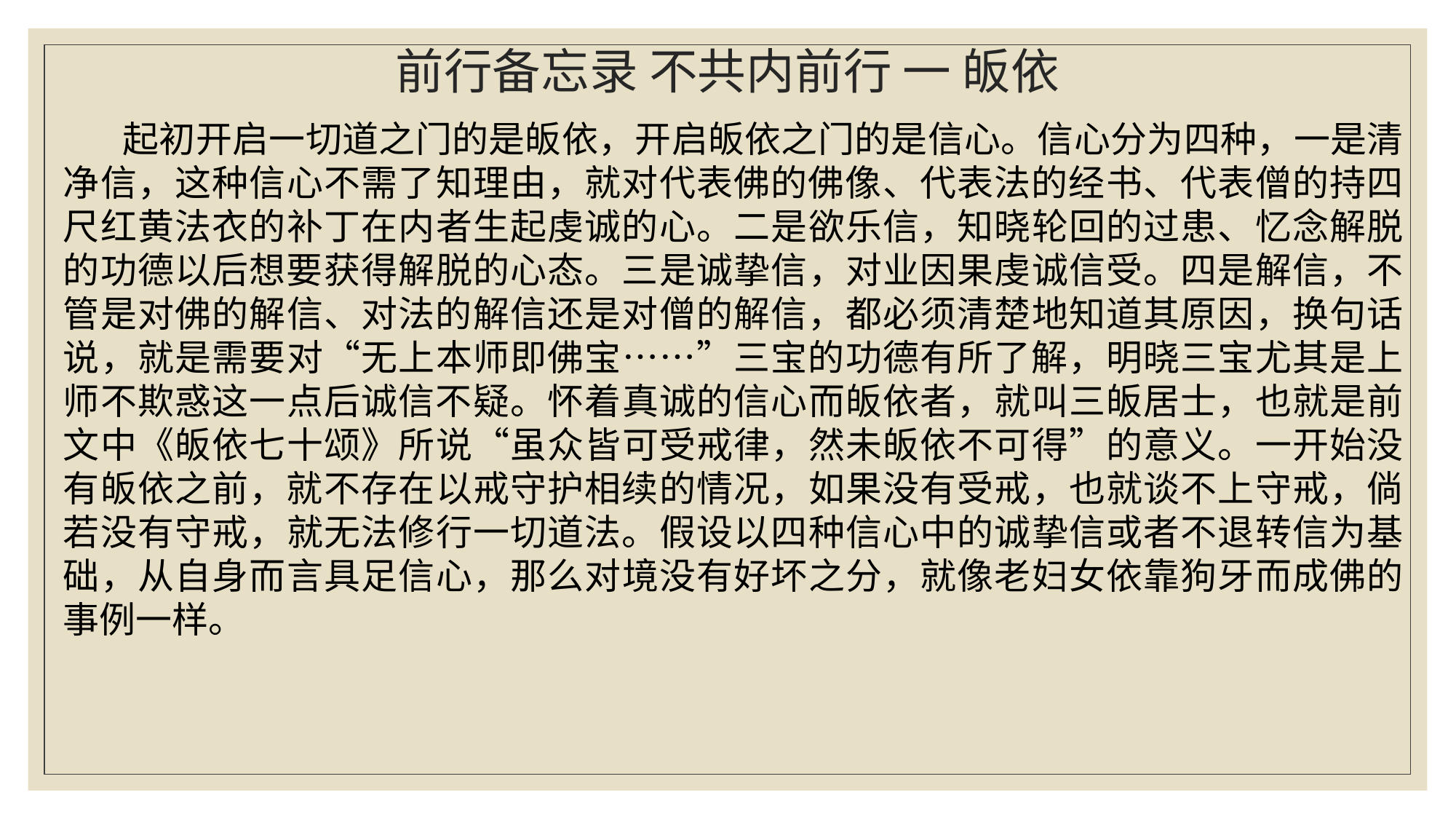

# 前行备忘录 不共内前行 一 皈依
      起初开启一切道之门的是皈依，开启皈依之门的是信心。信心分为四种，一是清净信，这种信心不需了知理由，就对代表佛的佛像、代表法的经书、代表僧的持四尺红黄法衣的补丁在内者生起虔诚的心。二是欲乐信，知晓轮回的过患、忆念解脱的功德以后想要获得解脱的心态。三是诚挚信，对业因果虔诚信受。四是解信，不管是对佛的解信、对法的解信还是对僧的解信，都必须清楚地知道其原因，换句话说，就是需要对“无上本师即佛宝……”三宝的功德有所了解，明晓三宝尤其是上师不欺惑这一点后诚信不疑。怀着真诚的信心而皈依者，就叫三皈居士，也就是前文中《皈依七十颂》所说“虽众皆可受戒律，然未皈依不可得”的意义。一开始没有皈依之前，就不存在以戒守护相续的情况，如果没有受戒，也就谈不上守戒，倘若没有守戒，就无法修行一切道法。假设以四种信心中的诚挚信或者不退转信为基础，从自身而言具足信心，那么对境没有好坏之分，就像老妇女依靠狗牙而成佛的事例一样。